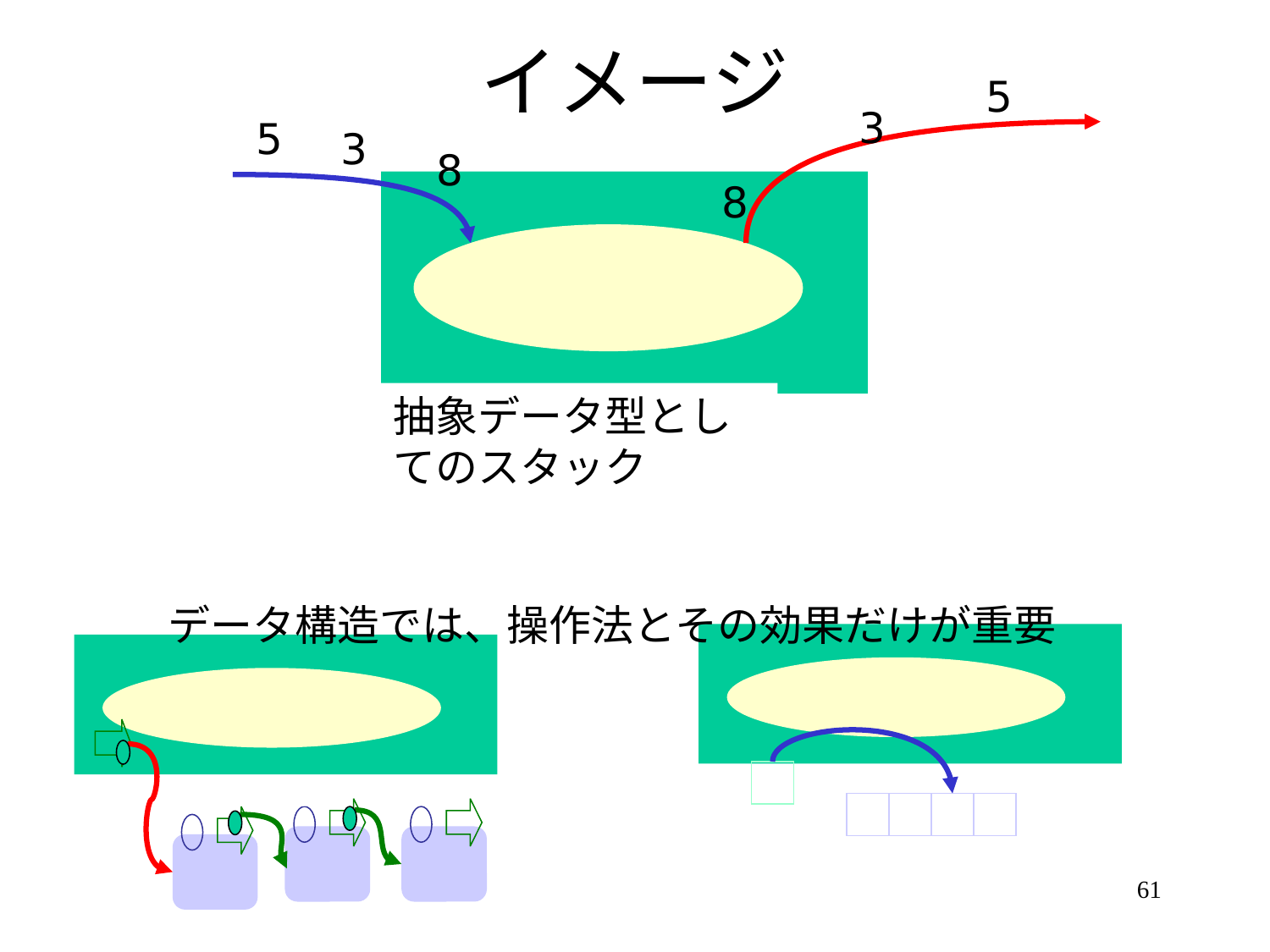

# イメージ
5
3
5

3
8

8

抽象データ型としてのスタック
データ構造では、操作法とその効果だけが重要

10
ＮＵＬＬ
20
15

61